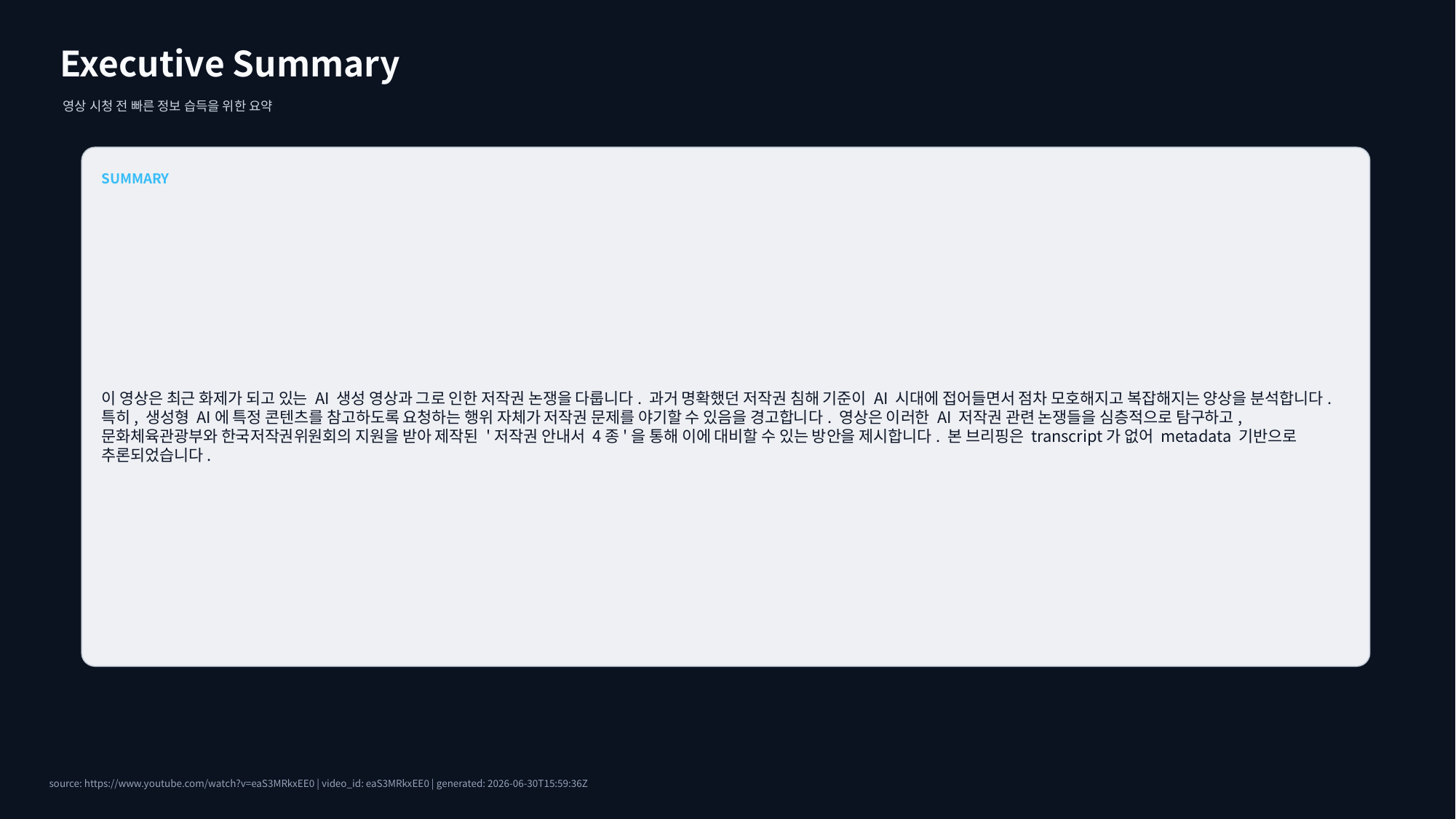

Executive Summary
영상 시청 전 빠른 정보 습득을 위한 요약

SUMMARY
이 영상은 최근 화제가 되고 있는 AI 생성 영상과 그로 인한 저작권 논쟁을 다룹니다. 과거 명확했던 저작권 침해 기준이 AI 시대에 접어들면서 점차 모호해지고 복잡해지는 양상을 분석합니다. 특히, 생성형 AI에 특정 콘텐츠를 참고하도록 요청하는 행위 자체가 저작권 문제를 야기할 수 있음을 경고합니다. 영상은 이러한 AI 저작권 관련 논쟁들을 심층적으로 탐구하고, 문화체육관광부와 한국저작권위원회의 지원을 받아 제작된 '저작권 안내서 4종'을 통해 이에 대비할 수 있는 방안을 제시합니다. 본 브리핑은 transcript가 없어 metadata 기반으로 추론되었습니다.
source: https://www.youtube.com/watch?v=eaS3MRkxEE0 | video_id: eaS3MRkxEE0 | generated: 2026-06-30T15:59:36Z